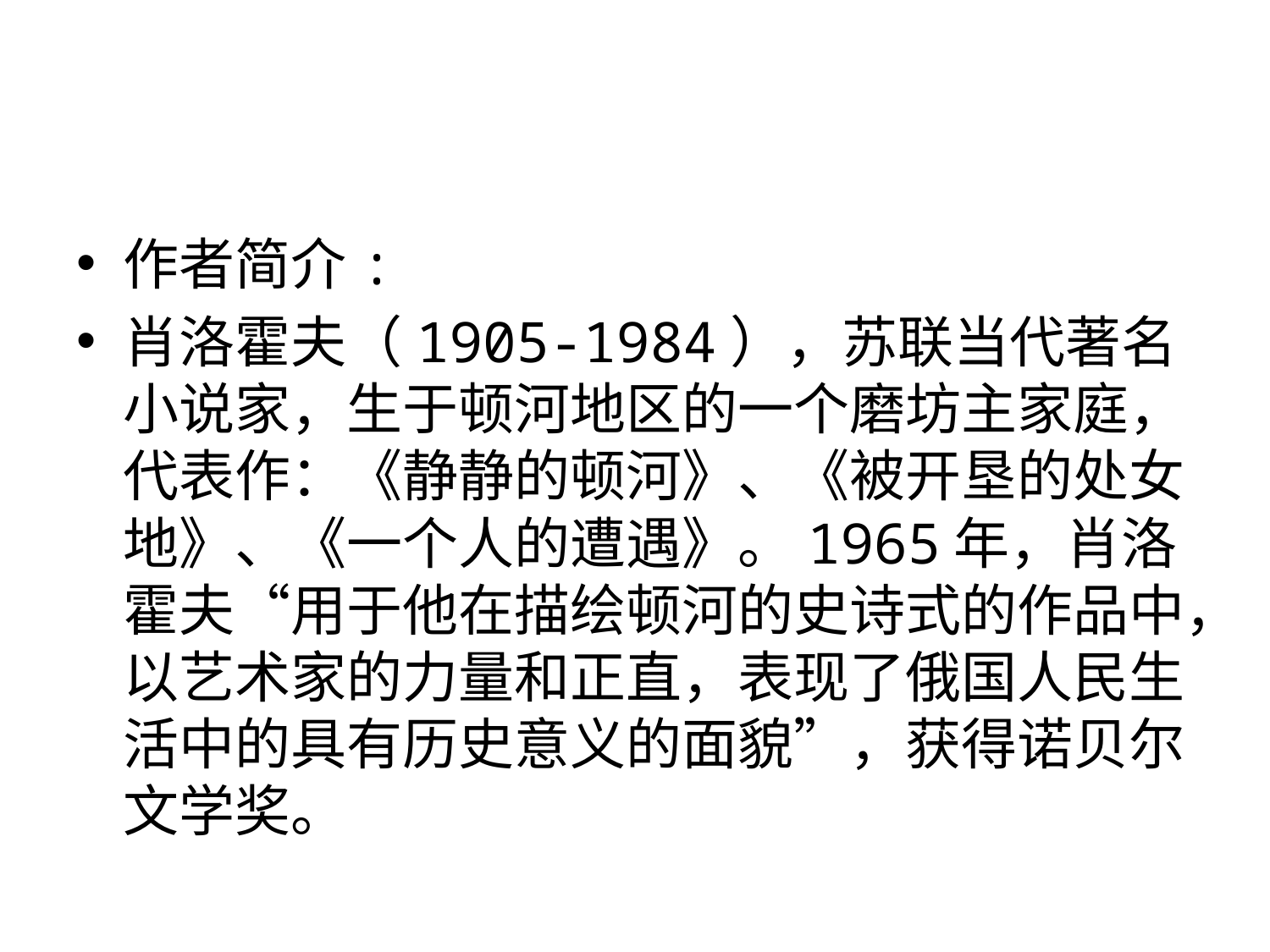

#
作者简介:
肖洛霍夫（1905-1984），苏联当代著名小说家，生于顿河地区的一个磨坊主家庭，代表作：《静静的顿河》、《被开垦的处女地》、《一个人的遭遇》。1965年，肖洛霍夫“用于他在描绘顿河的史诗式的作品中，以艺术家的力量和正直，表现了俄国人民生活中的具有历史意义的面貌”，获得诺贝尔文学奖。